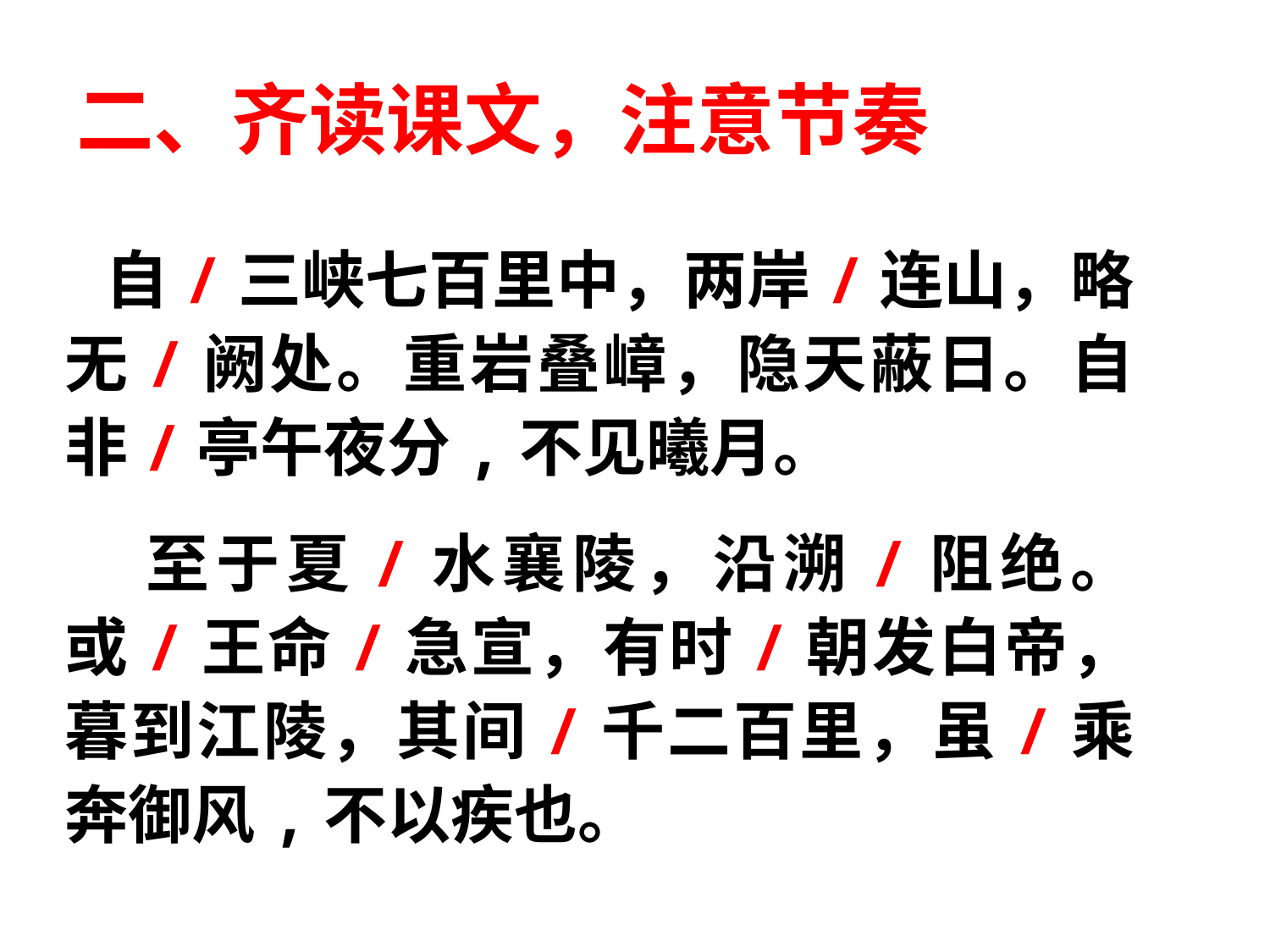

# 二、齐读课文，注意节奏
     自/三峡七百里中，两岸/连山，略无/阙处。重岩叠嶂，隐天蔽日。自非/亭午夜分,不见曦月。
     至于夏/水襄陵，沿溯/阻绝。或/王命/急宣，有时/朝发白帝，暮到江陵，其间/千二百里，虽/乘奔御风,不以疾也。